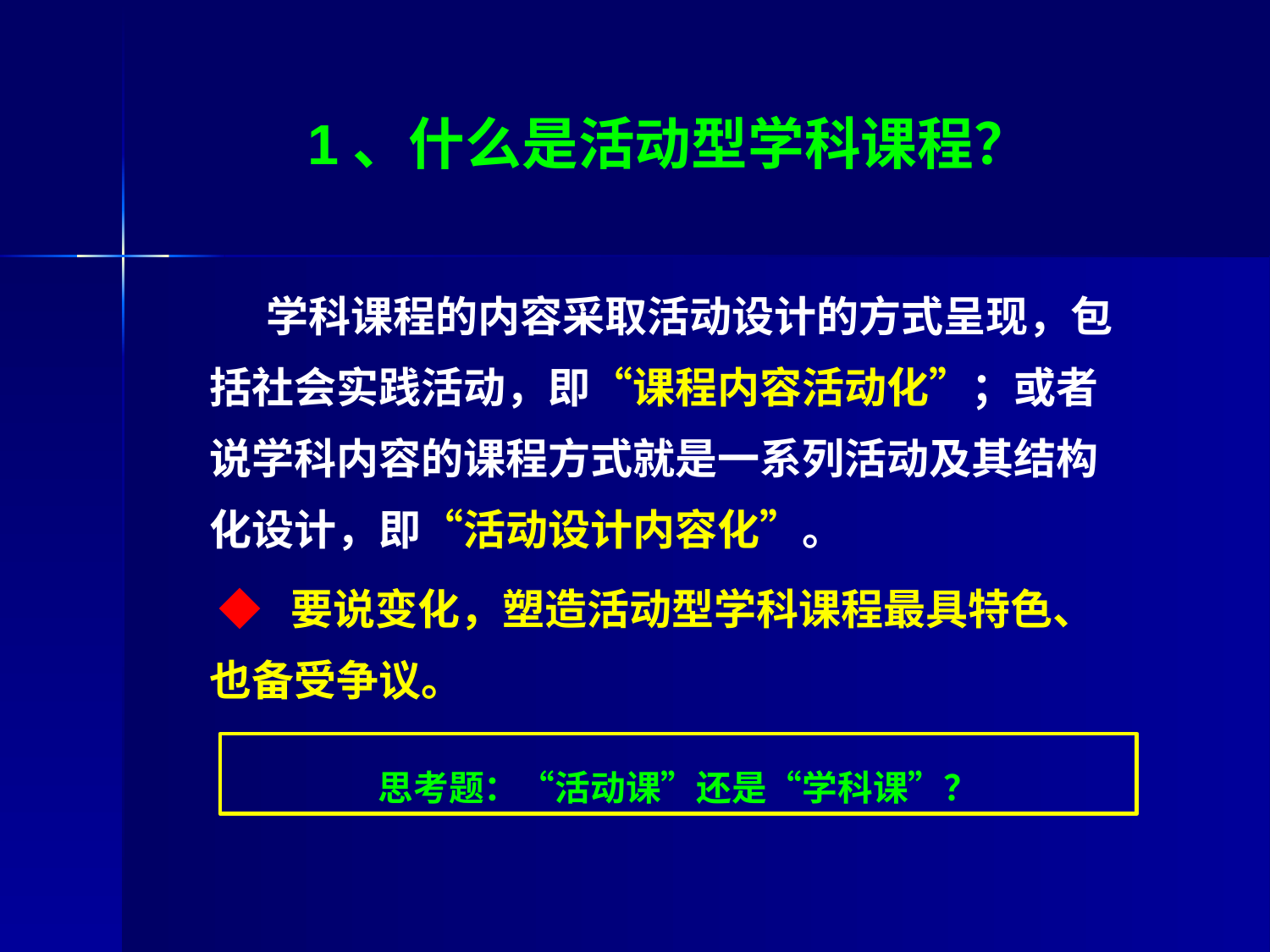

# 1、什么是活动型学科课程？
      学科课程的内容采取活动设计的方式呈现，包括社会实践活动，即“课程内容活动化”；或者说学科内容的课程方式就是一系列活动及其结构化设计，即“活动设计内容化”。
 ◆  要说变化，塑造活动型学科课程最具特色、也备受争议。

思考题：“活动课”还是“学科课”？